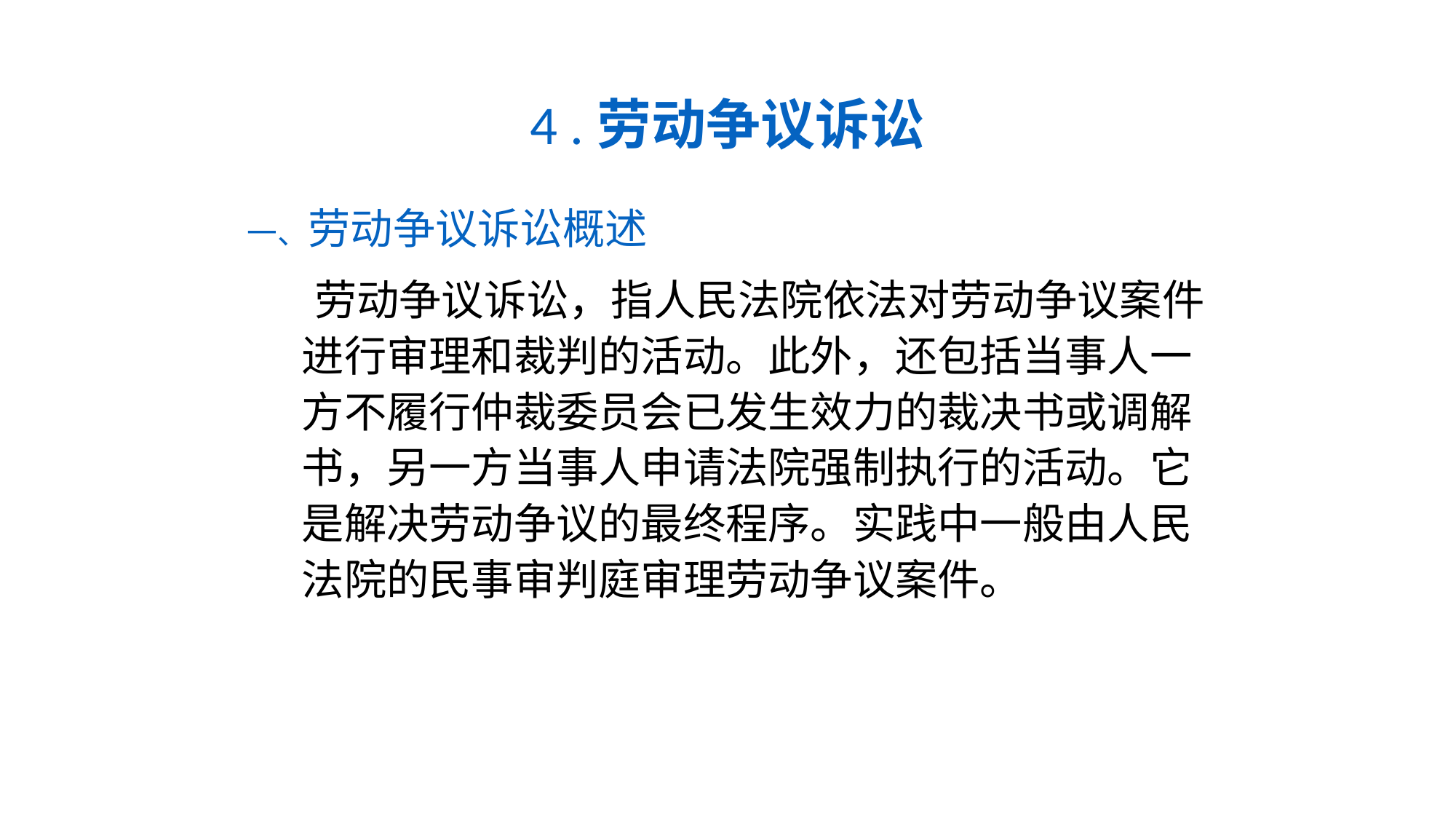

# 4 .劳动争议诉讼
一、劳动争议诉讼概述
      劳动争议诉讼，指人民法院依法对劳动争议案件进行审理和裁判的活动。此外，还包括当事人一方不履行仲裁委员会已发生效力的裁决书或调解书，另一方当事人申请法院强制执行的活动。它是解决劳动争议的最终程序。实践中一般由人民法院的民事审判庭审理劳动争议案件。